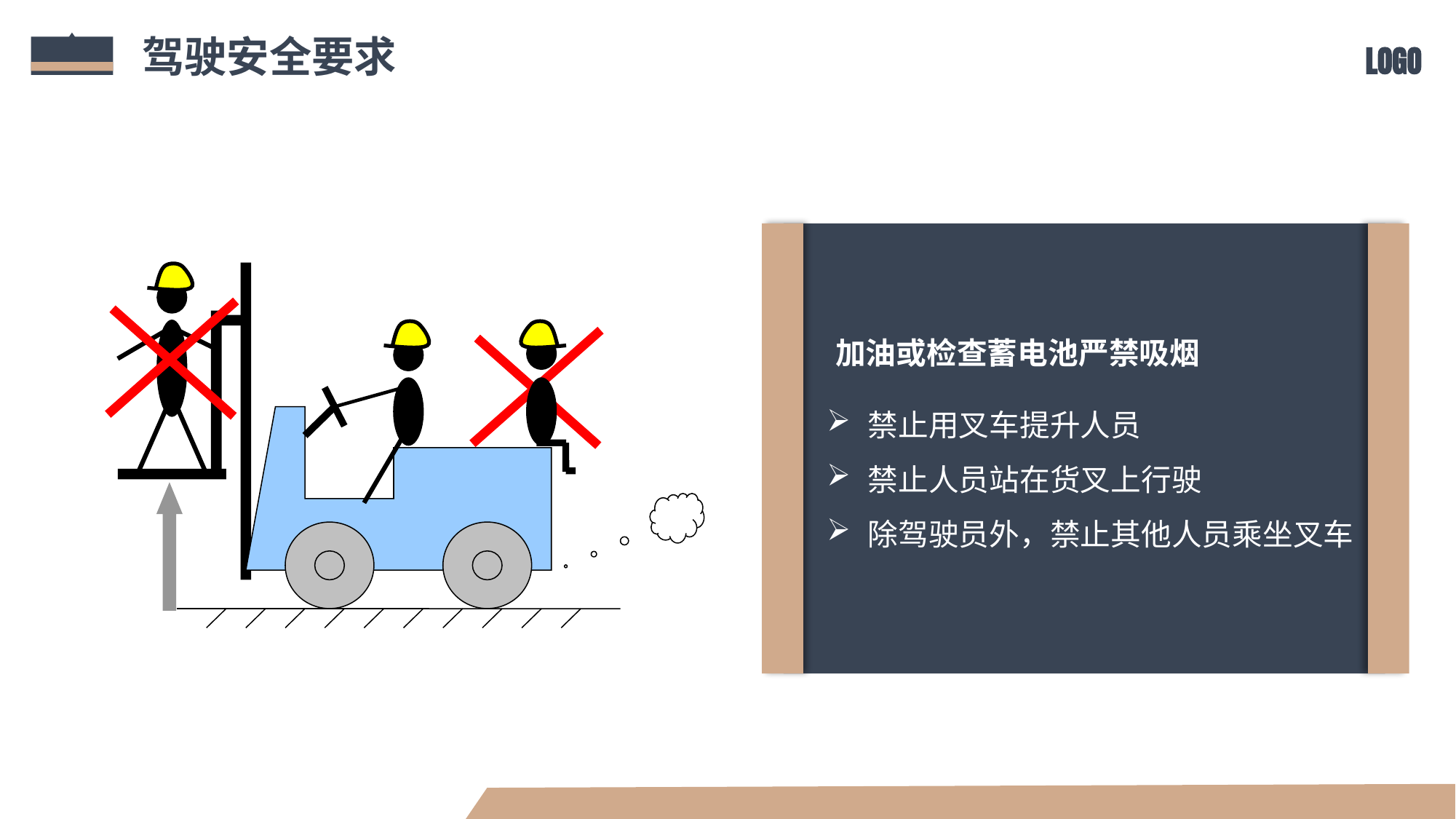

驾驶安全要求

禁止用叉车提升人员
禁止人员站在货叉上行驶
除驾驶员外，禁止其他人员乘坐叉车

加油或检查蓄电池严禁吸烟
禁止用叉车提升人员
禁止人员站在货叉上行驶
除驾驶员外，禁止其他人员乘坐叉车